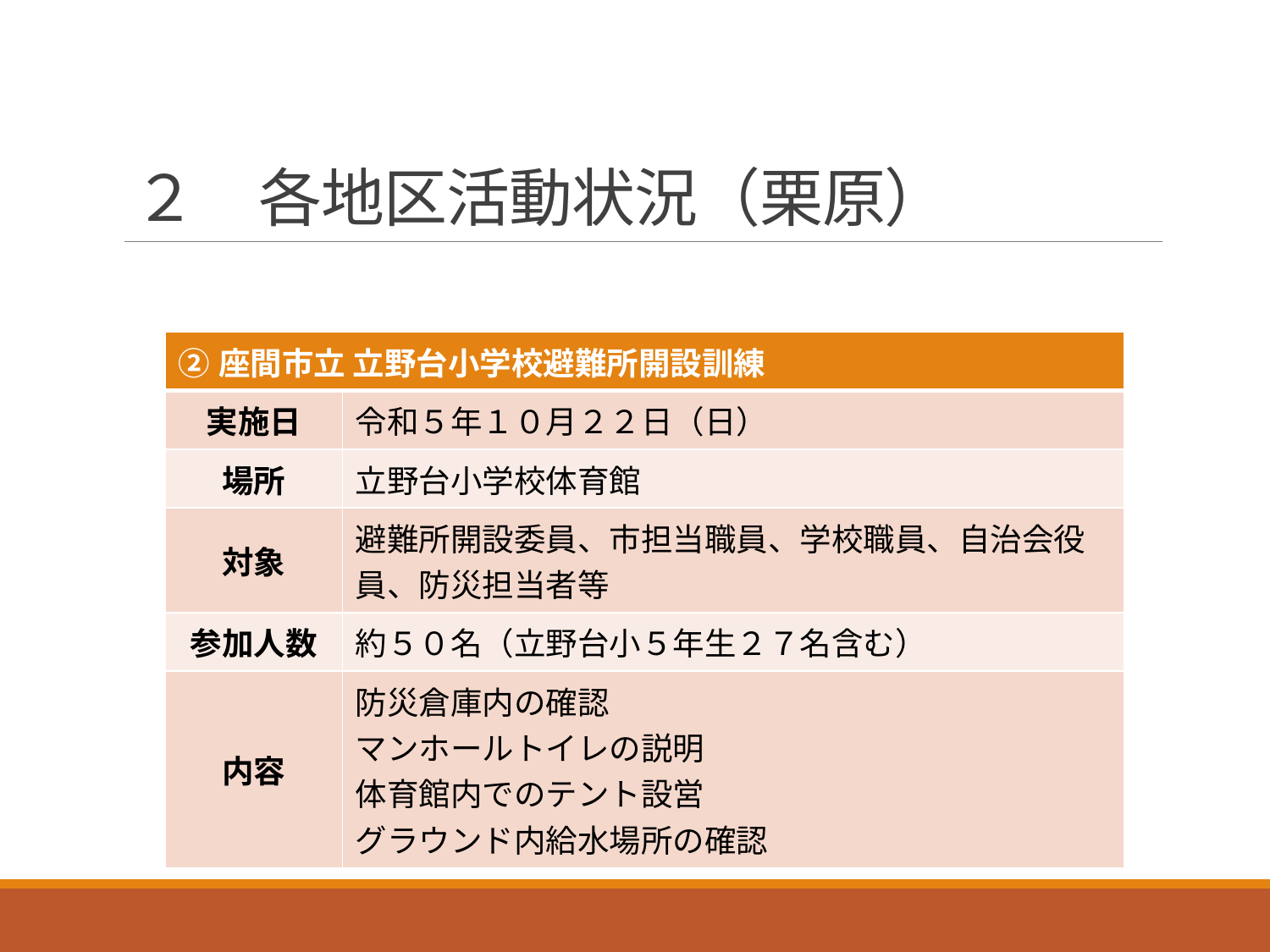

# ２　各地区活動状況（栗原）

| ②座間市立 立野台小学校避難所開設訓練 |  |
| --- | --- |
| 実施日 | 令和５年１０月２２日（日） |
| 場所 | 立野台小学校体育館 |
| 対象 | 避難所開設委員、市担当職員、学校職員、自治会役員、防災担当者等 |
| 参加人数 | 約５０名（立野台小５年生２７名含む） |
| 内容 | 防災倉庫内の確認 マンホールトイレの説明 体育館内でのテント設営 グラウンド内給水場所の確認 |